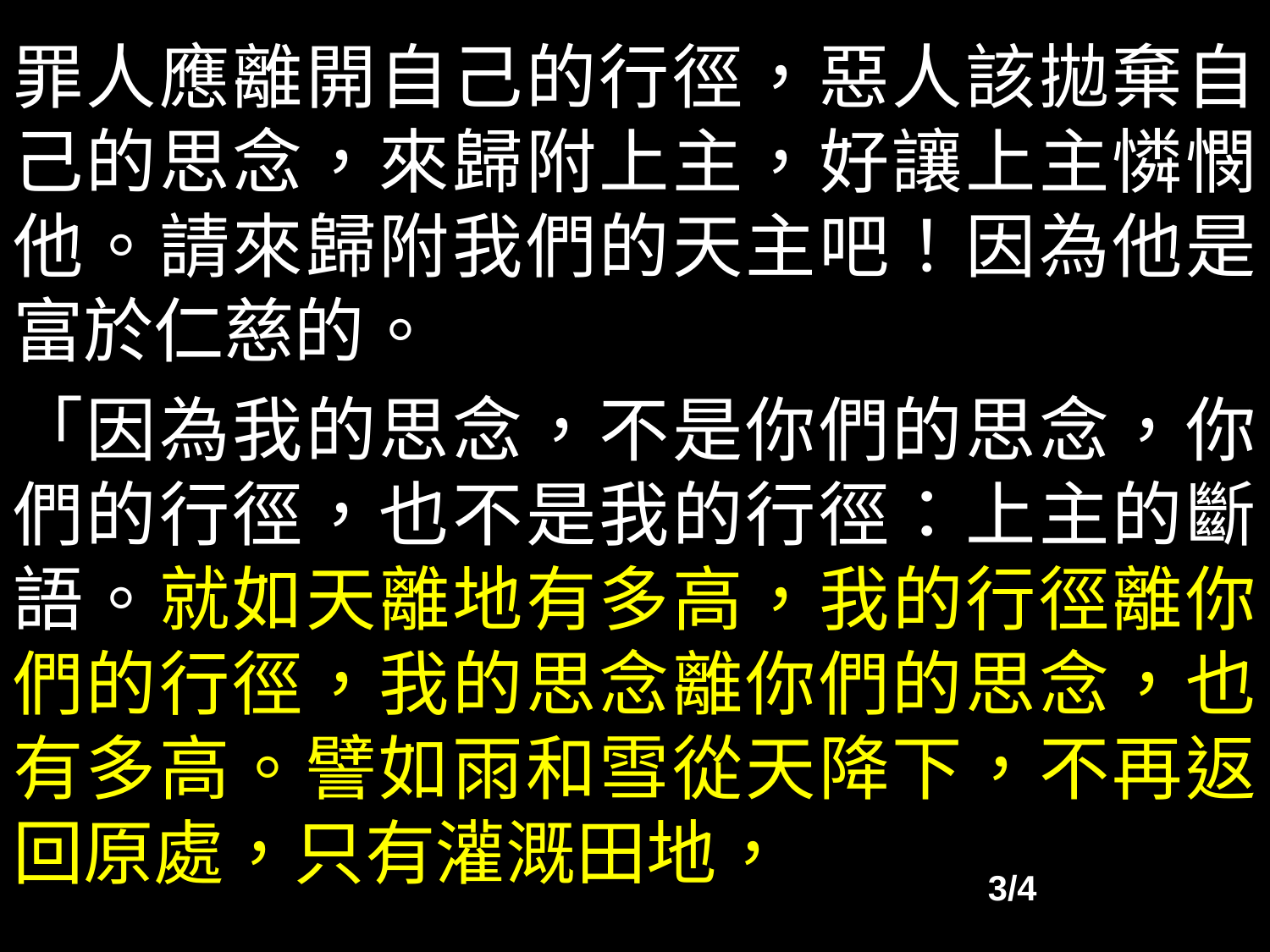

罪人應離開自己的行徑，惡人該拋棄自己的思念，來歸附上主，好讓上主憐憫他。請來歸附我們的天主吧！因為他是富於仁慈的。
「因為我的思念，不是你們的思念，你們的行徑，也不是我的行徑：上主的斷語。就如天離地有多高，我的行徑離你們的行徑，我的思念離你們的思念，也有多高。譬如雨和雪從天降下，不再返回原處，只有灌溉田地，
3/4